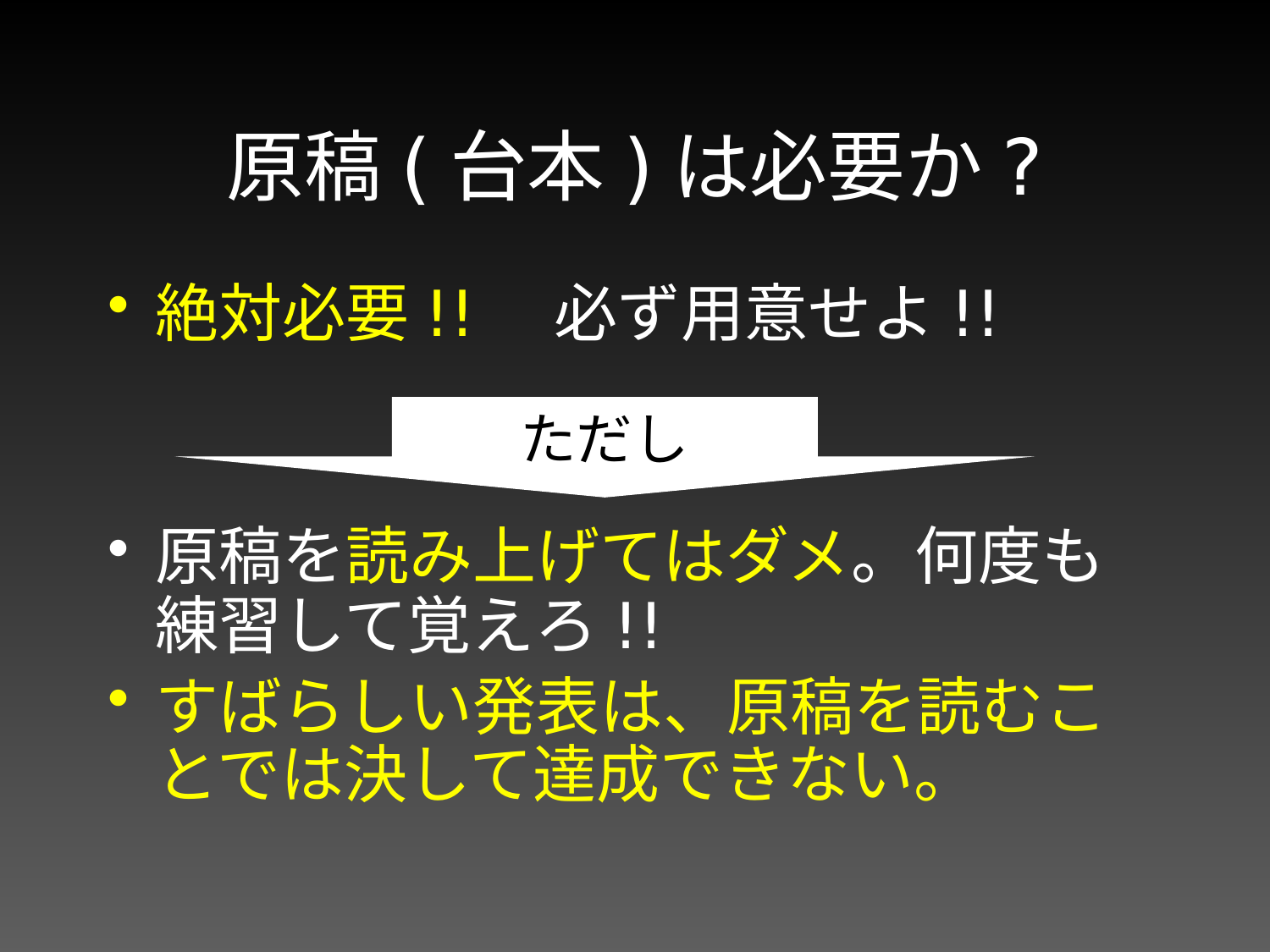

# 原稿(台本)は必要か?
絶対必要!!　必ず用意せよ!!

原稿を読み上げてはダメ。何度も練習して覚えろ!!
すばらしい発表は、原稿を読むことでは決して達成できない。
ただし